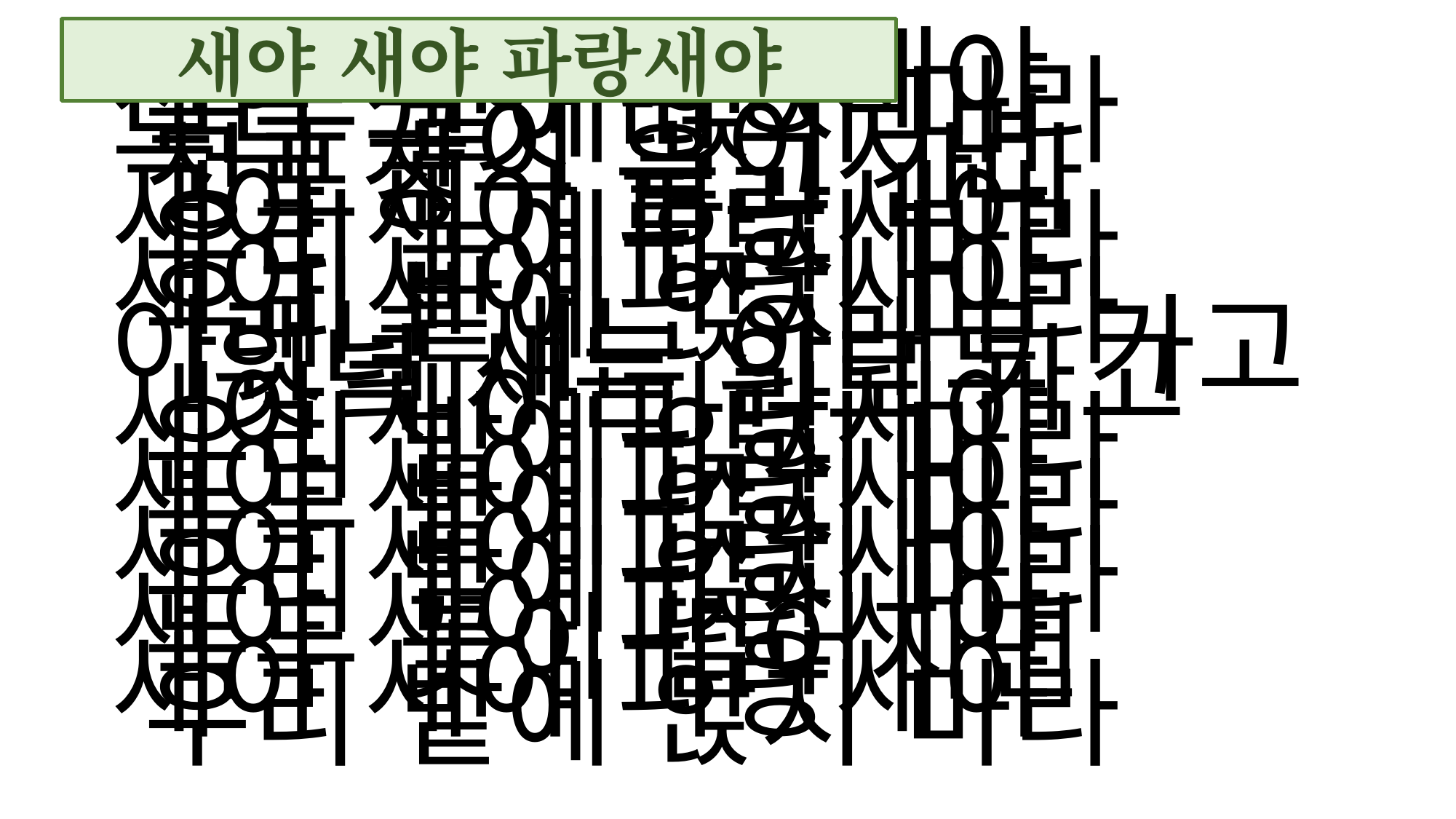

새야 새야 파랑새야
새야 새야 파랑새야          녹두 밭에 앉지 마라
녹두 꽃이 떨어지면          청포장수 울고 간다
새야 새야 파랑새야          우리 논에 앉지 마라
새야 새야 파랑새야          우리 밭에 앉지 마라
아랫녘 새는 아래로 가고     윗녘 새는 위로 가고
새야 새야 파랑새야          우리 밭에 앉지 마라
새야 새야 파랑새야          녹두 밭에 앉지 마라
새야 새야 파랑새야          우리 밭에 앉지 마라
새야 새야 파랑새야          녹두 꽃이 떨어지면
새야 새야 파랑새야          우리 밭에 앉지 마라